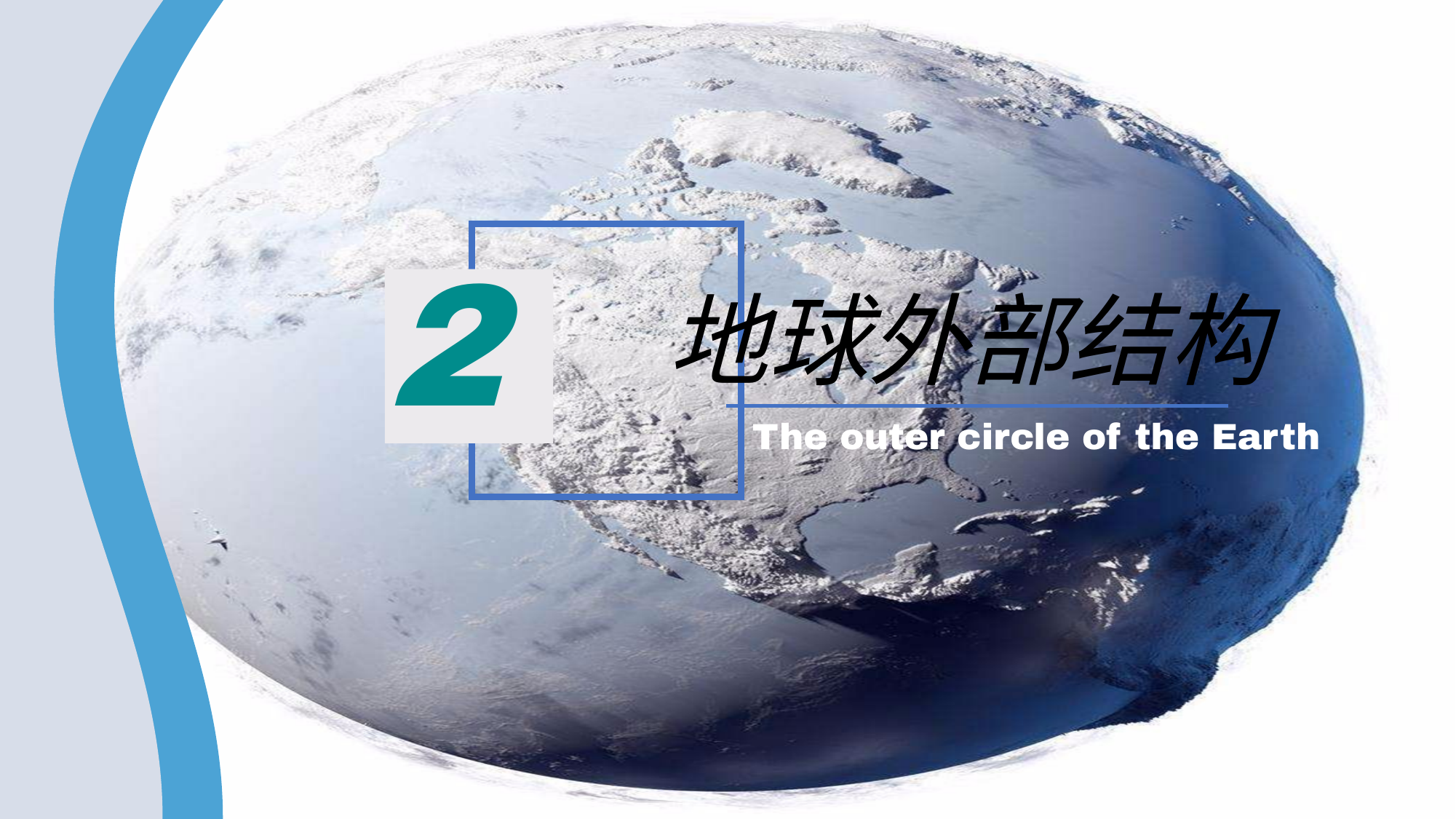

2

地球外部结构

The outer circle of the Earth